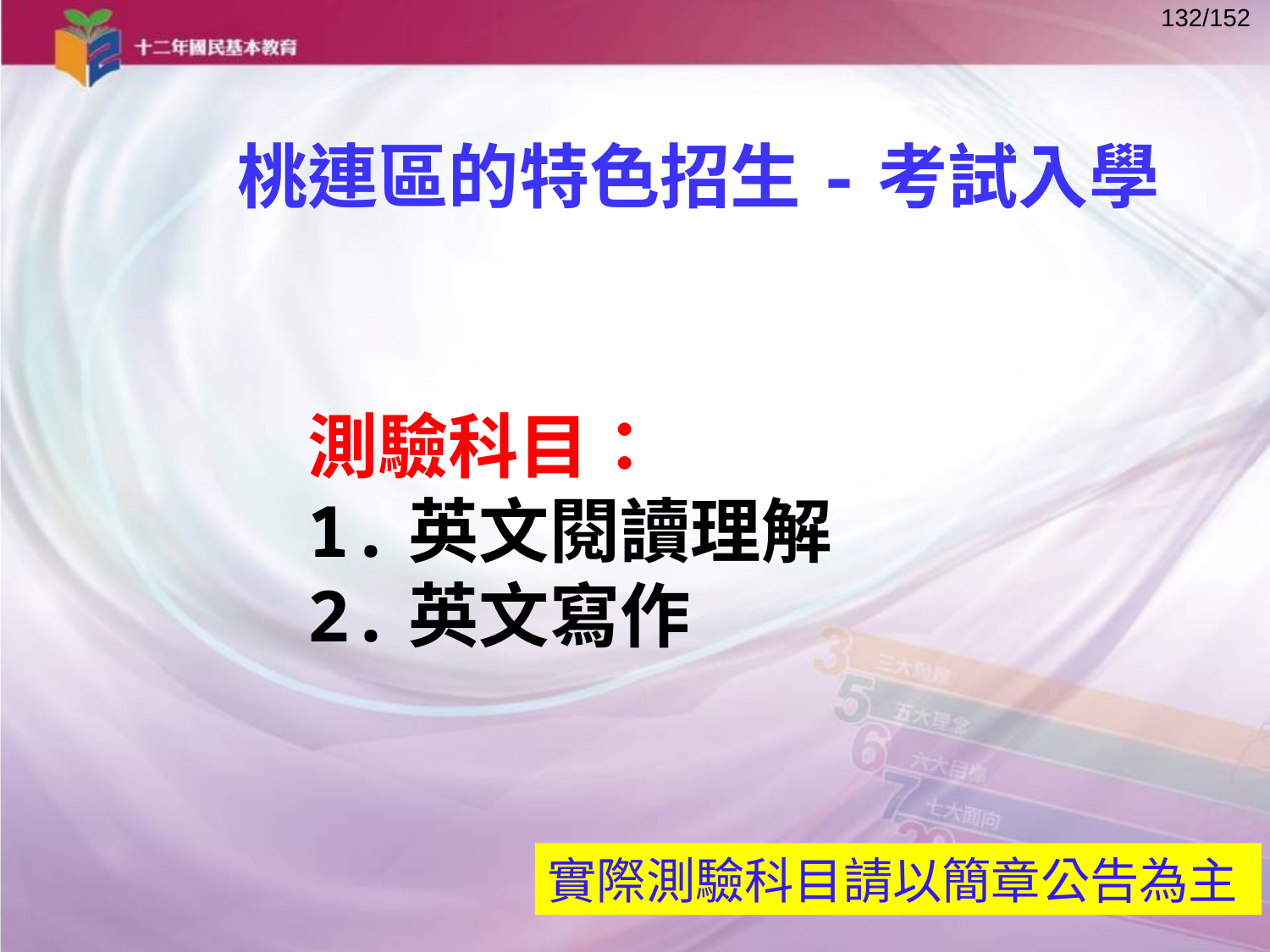

桃連區的特色招生-考試入學
測驗科目：
1.英文閱讀理解
2.英文寫作
實際測驗科目請以簡章公告為主